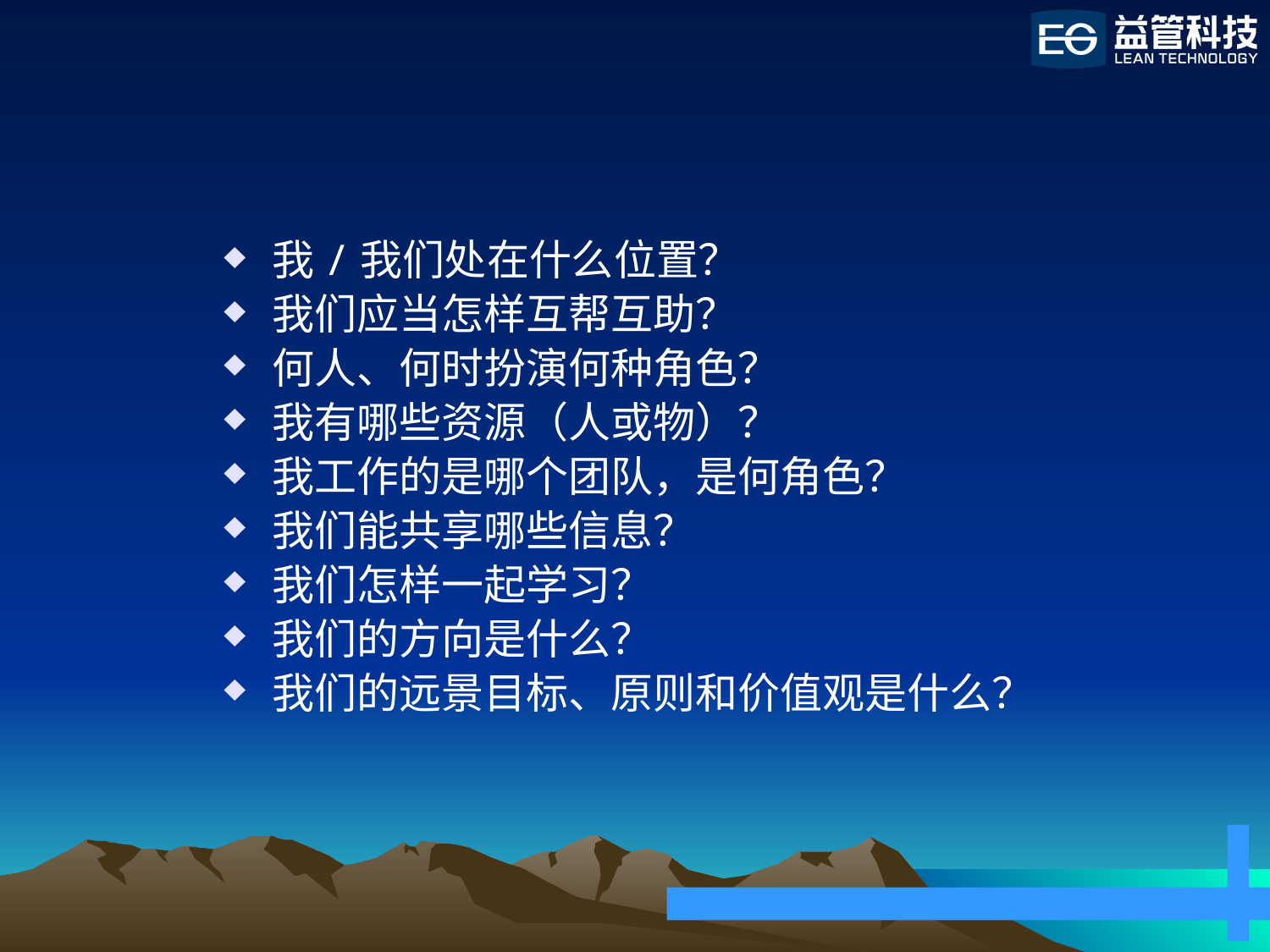

我/我们处在什么位置？
我们应当怎样互帮互助？
何人、何时扮演何种角色？
我有哪些资源（人或物）？
我工作的是哪个团队，是何角色？
我们能共享哪些信息？
我们怎样一起学习？
我们的方向是什么？
我们的远景目标、原则和价值观是什么？